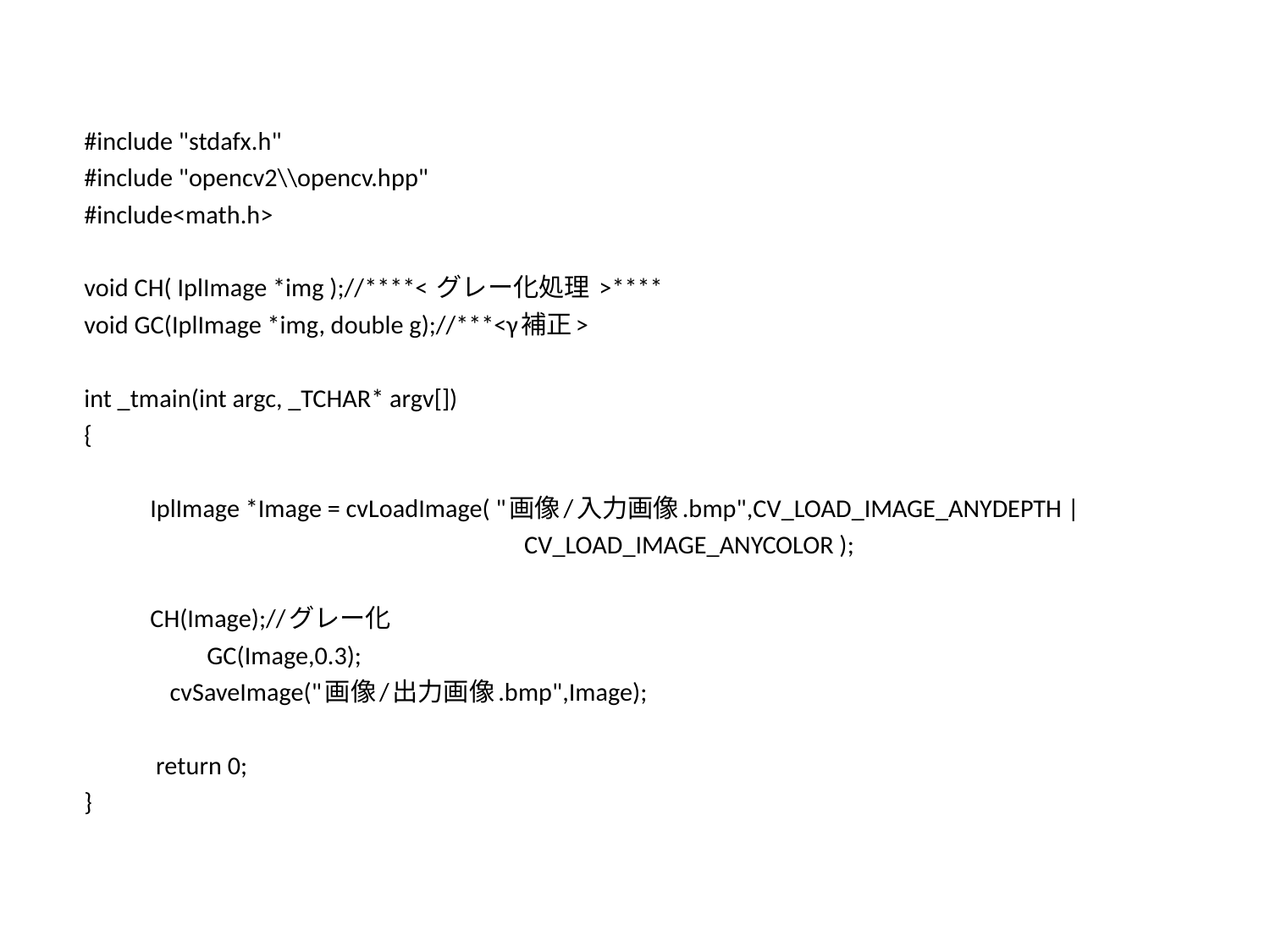

#include "stdafx.h"
#include "opencv2\\opencv.hpp"
#include<math.h>

void CH( IplImage *img );//****< グレー化処理 >****
void GC(IplImage *img, double g);//***<γ補正>

int _tmain(int argc, _TCHAR* argv[])
{

	IplImage *Image = cvLoadImage( "画像/入力画像.bmp",CV_LOAD_IMAGE_ANYDEPTH |
                                                                             CV_LOAD_IMAGE_ANYCOLOR );

	CH(Image);//グレー化
　　　　   GC(Image,0.3);
               cvSaveImage("画像/出力画像.bmp",Image);

	 return 0;
}